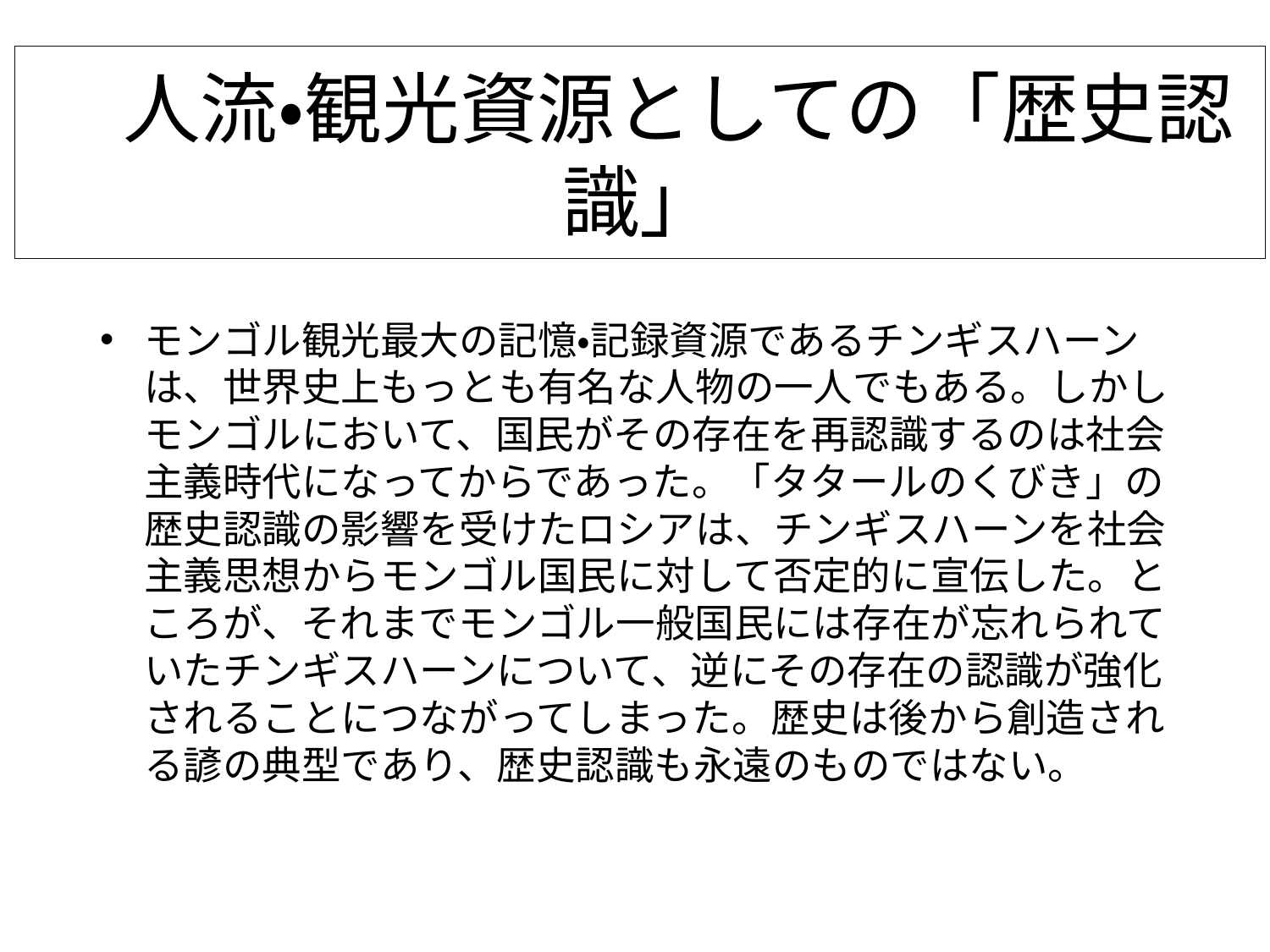

# 人流・観光資源としての「歴史認識」
モンゴル観光最大の記憶・記録資源であるチンギスハーンは、世界史上もっとも有名な人物の一人でもある。しかしモンゴルにおいて、国民がその存在を再認識するのは社会主義時代になってからであった。「タタールのくびき」の歴史認識の影響を受けたロシアは、チンギスハーンを社会主義思想からモンゴル国民に対して否定的に宣伝した。ところが、それまでモンゴル一般国民には存在が忘れられていたチンギスハーンについて、逆にその存在の認識が強化されることにつながってしまった。歴史は後から創造される諺の典型であり、歴史認識も永遠のものではない。